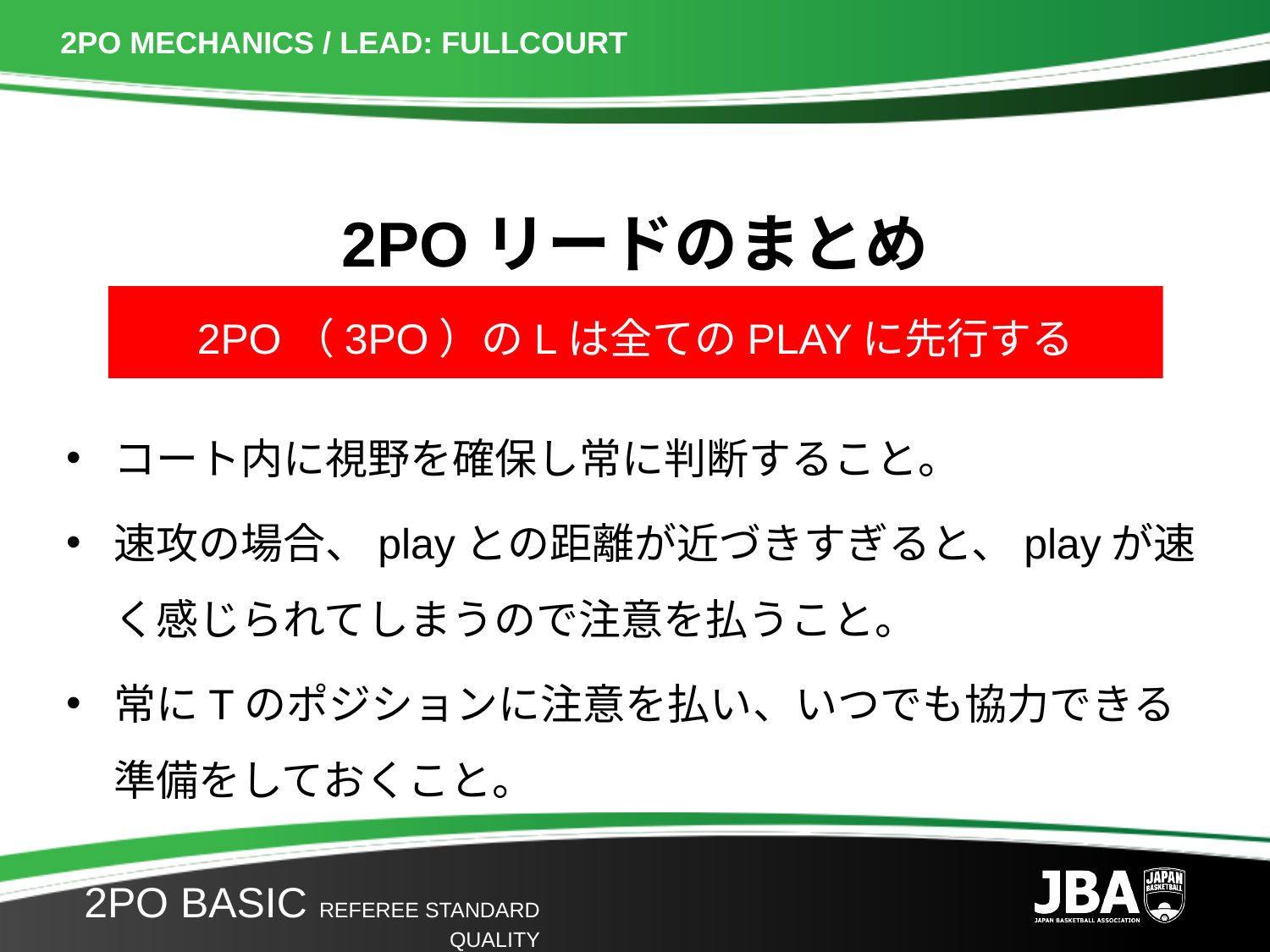

# 2PO MECHANICS / LEAD: FULLCOURT
2POリードのまとめ
2PO（3PO）のLは全てのPLAYに先行する
コート内に視野を確保し常に判断すること。
速攻の場合、playとの距離が近づきすぎると、playが速く感じられてしまうので注意を払うこと。
常にTのポジションに注意を払い、いつでも協力できる準備をしておくこと。